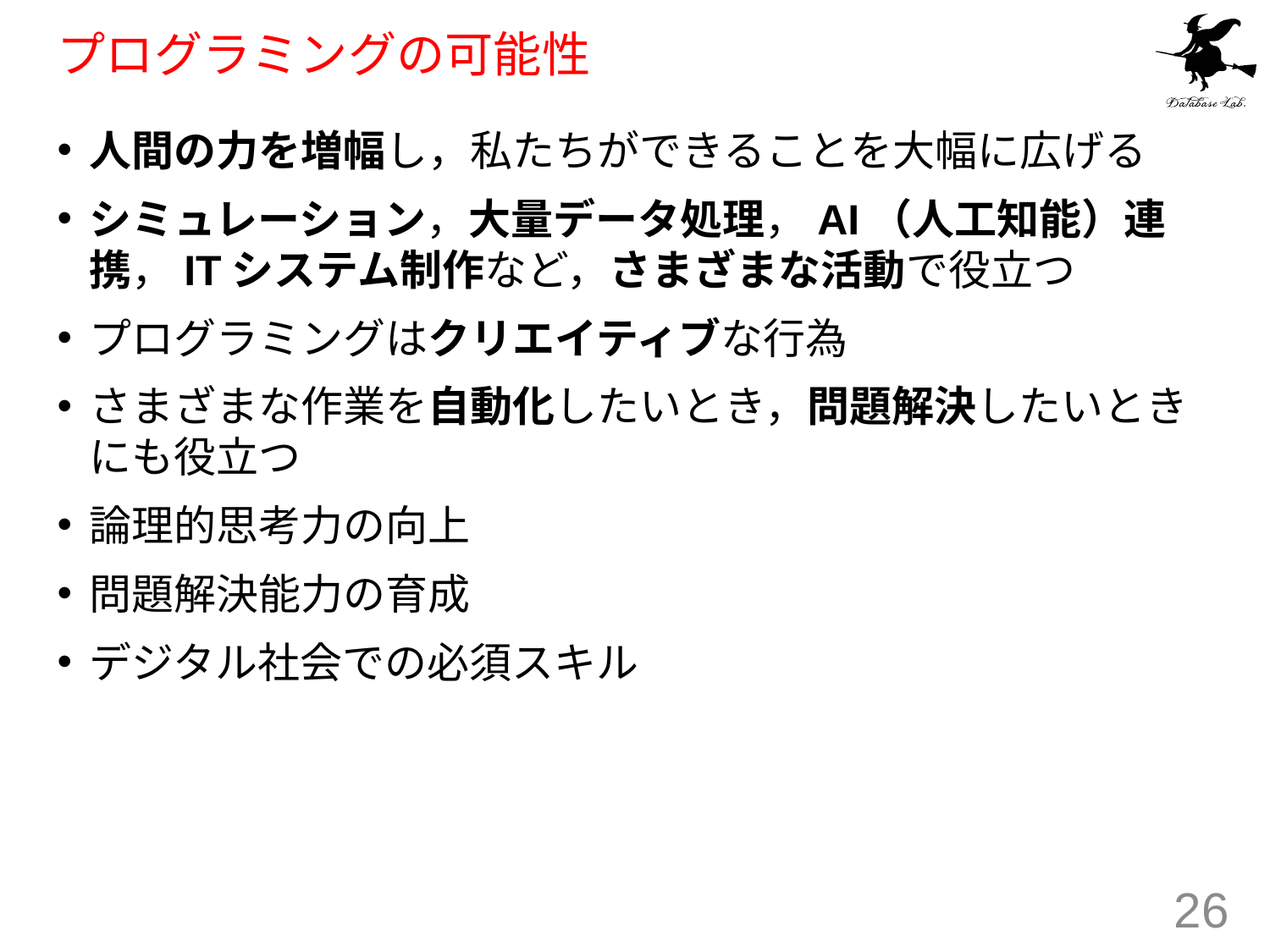

# プログラミングの可能性
人間の力を増幅し，私たちができることを大幅に広げる
シミュレーション，大量データ処理，AI（人工知能）連携，ITシステム制作など，さまざまな活動で役立つ
プログラミングはクリエイティブな行為
さまざまな作業を自動化したいとき，問題解決したいときにも役立つ
論理的思考力の向上
問題解決能力の育成
デジタル社会での必須スキル
26